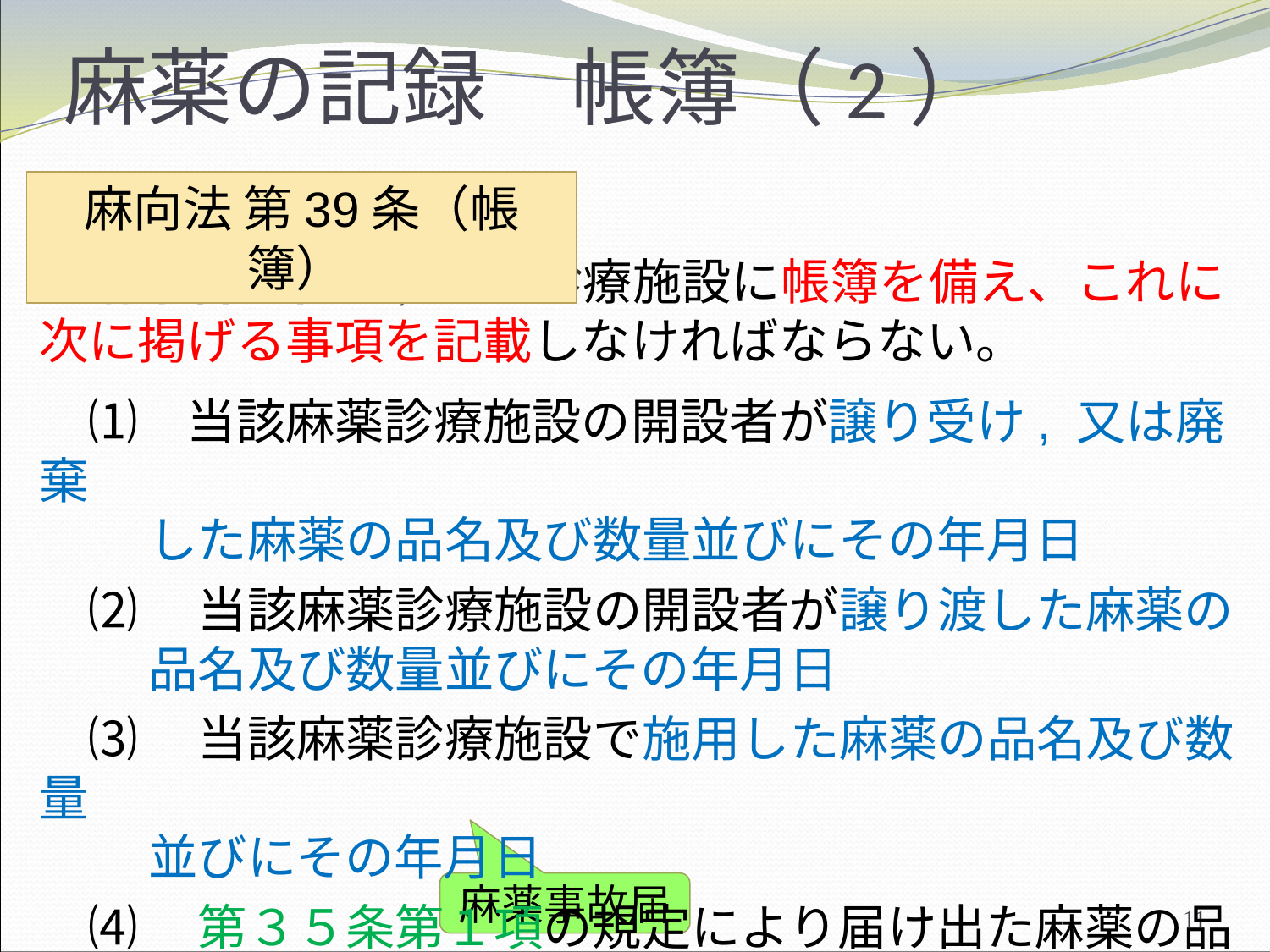

# 麻薬の記録　帳簿（2）
麻向法 第39条（帳簿）
　麻薬管理者は, 麻薬診療施設に帳簿を備え、これに次に掲げる事項を記載しなければならない。
　⑴　当該麻薬診療施設の開設者が譲り受け, 又は廃棄
　　 した麻薬の品名及び数量並びにその年月日
　⑵ 　当該麻薬診療施設の開設者が譲り渡した麻薬の
　　 品名及び数量並びにその年月日
　⑶ 　当該麻薬診療施設で施用した麻薬の品名及び数量
　　 並びにその年月日
　⑷ 　第３５条第１項の規定により届け出た麻薬の品名及
　　 び数量
麻薬事故届
11